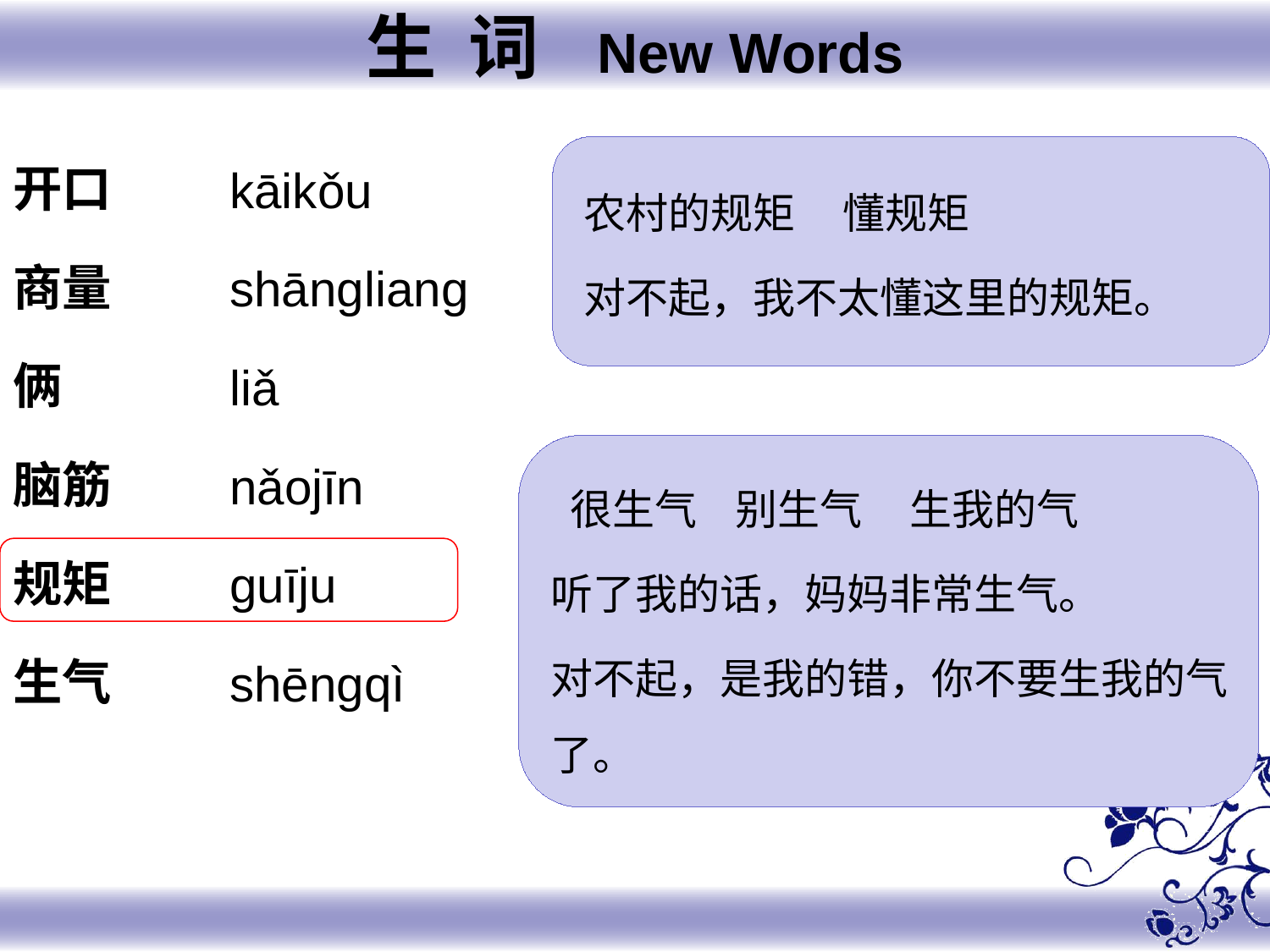

生  词   New Words
开口
商量
俩
脑筋
规矩
生气
kāikǒu
shāngliang
liǎ
nǎojīn
guīju
shēngqì

农村的规矩     懂规矩
对不起，我不太懂这里的规矩。

 很生气    别生气     生我的气
听了我的话，妈妈非常生气。
对不起，是我的错，你不要生我的气了。